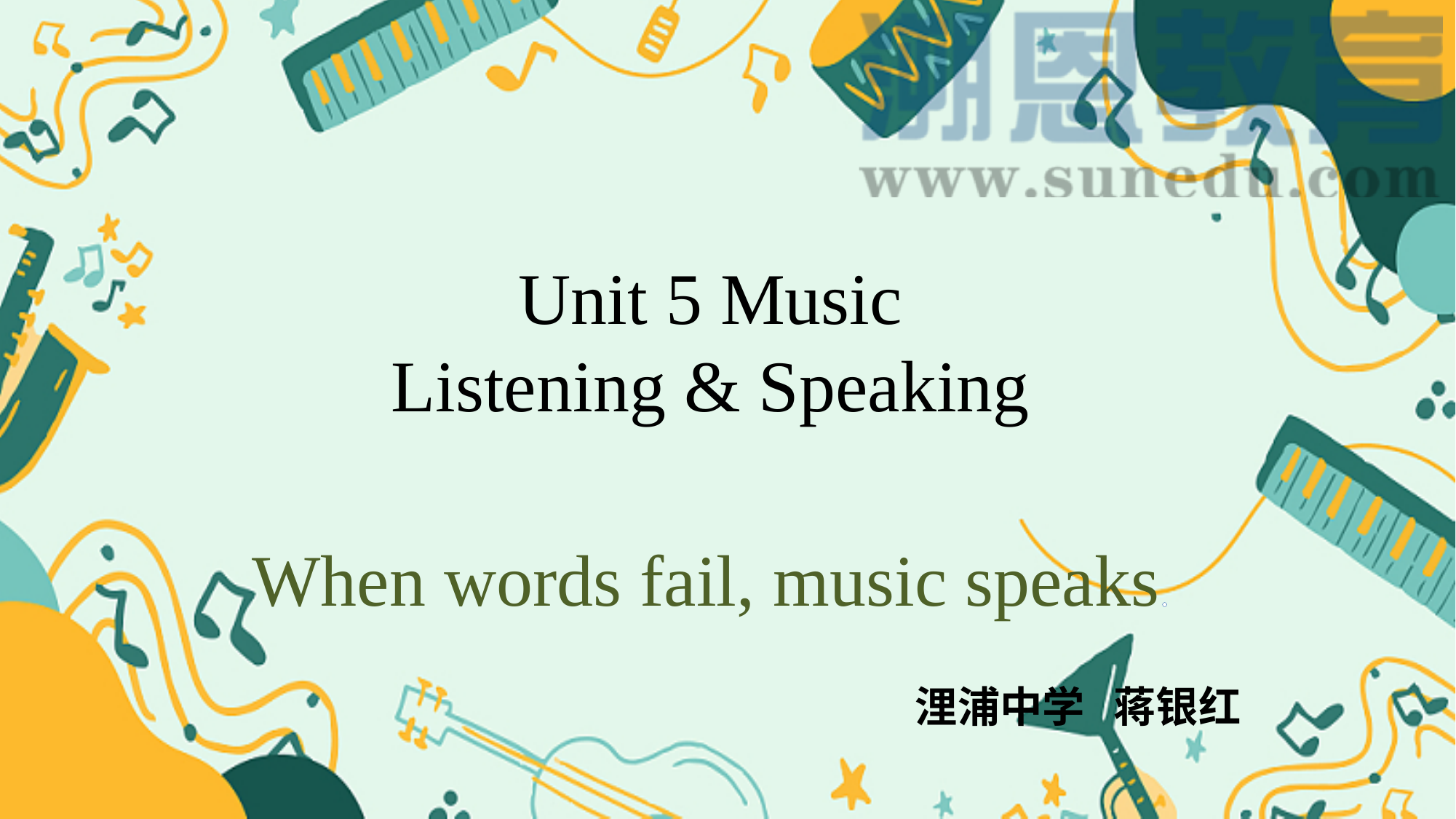

#
Unit 5 Music
Listening & Speaking

When words fail, music speaks.

浬浦中学   蒋银红